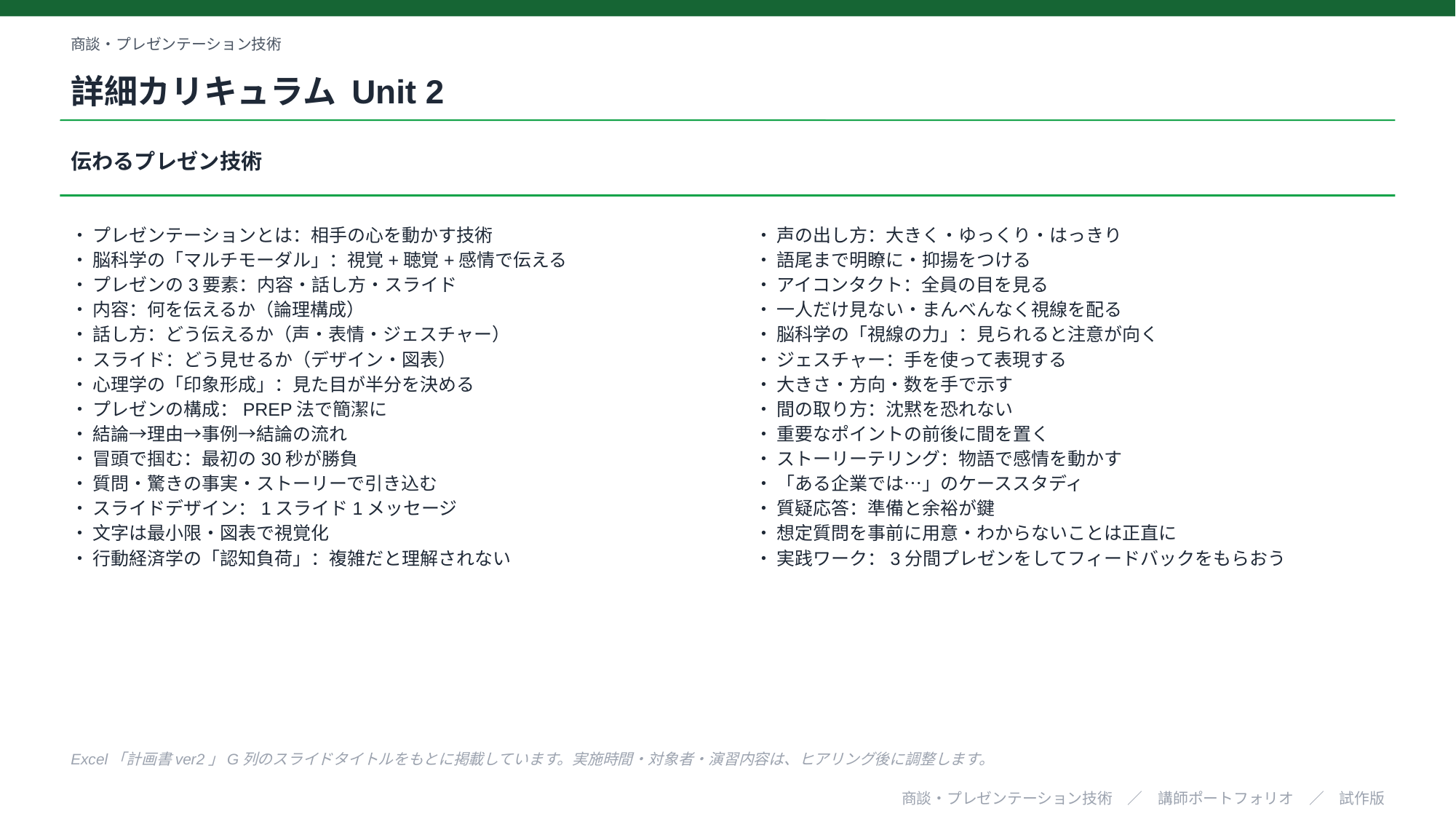

商談・プレゼンテーション技術
詳細カリキュラム Unit 2

伝わるプレゼン技術

・ プレゼンテーションとは：相手の心を動かす技術
・ 脳科学の「マルチモーダル」：視覚+聴覚+感情で伝える
・ プレゼンの3要素：内容・話し方・スライド
・ 内容：何を伝えるか（論理構成）
・ 話し方：どう伝えるか（声・表情・ジェスチャー）
・ スライド：どう見せるか（デザイン・図表）
・ 心理学の「印象形成」：見た目が半分を決める
・ プレゼンの構成：PREP法で簡潔に
・ 結論→理由→事例→結論の流れ
・ 冒頭で掴む：最初の30秒が勝負
・ 質問・驚きの事実・ストーリーで引き込む
・ スライドデザイン：1スライド1メッセージ
・ 文字は最小限・図表で視覚化
・ 行動経済学の「認知負荷」：複雑だと理解されない
・ 声の出し方：大きく・ゆっくり・はっきり
・ 語尾まで明瞭に・抑揚をつける
・ アイコンタクト：全員の目を見る
・ 一人だけ見ない・まんべんなく視線を配る
・ 脳科学の「視線の力」：見られると注意が向く
・ ジェスチャー：手を使って表現する
・ 大きさ・方向・数を手で示す
・ 間の取り方：沈黙を恐れない
・ 重要なポイントの前後に間を置く
・ ストーリーテリング：物語で感情を動かす
・ 「ある企業では…」のケーススタディ
・ 質疑応答：準備と余裕が鍵
・ 想定質問を事前に用意・わからないことは正直に
・ 実践ワーク：3分間プレゼンをしてフィードバックをもらおう
Excel「計画書ver2」G列のスライドタイトルをもとに掲載しています。実施時間・対象者・演習内容は、ヒアリング後に調整します。
商談・プレゼンテーション技術　／　講師ポートフォリオ　／　試作版